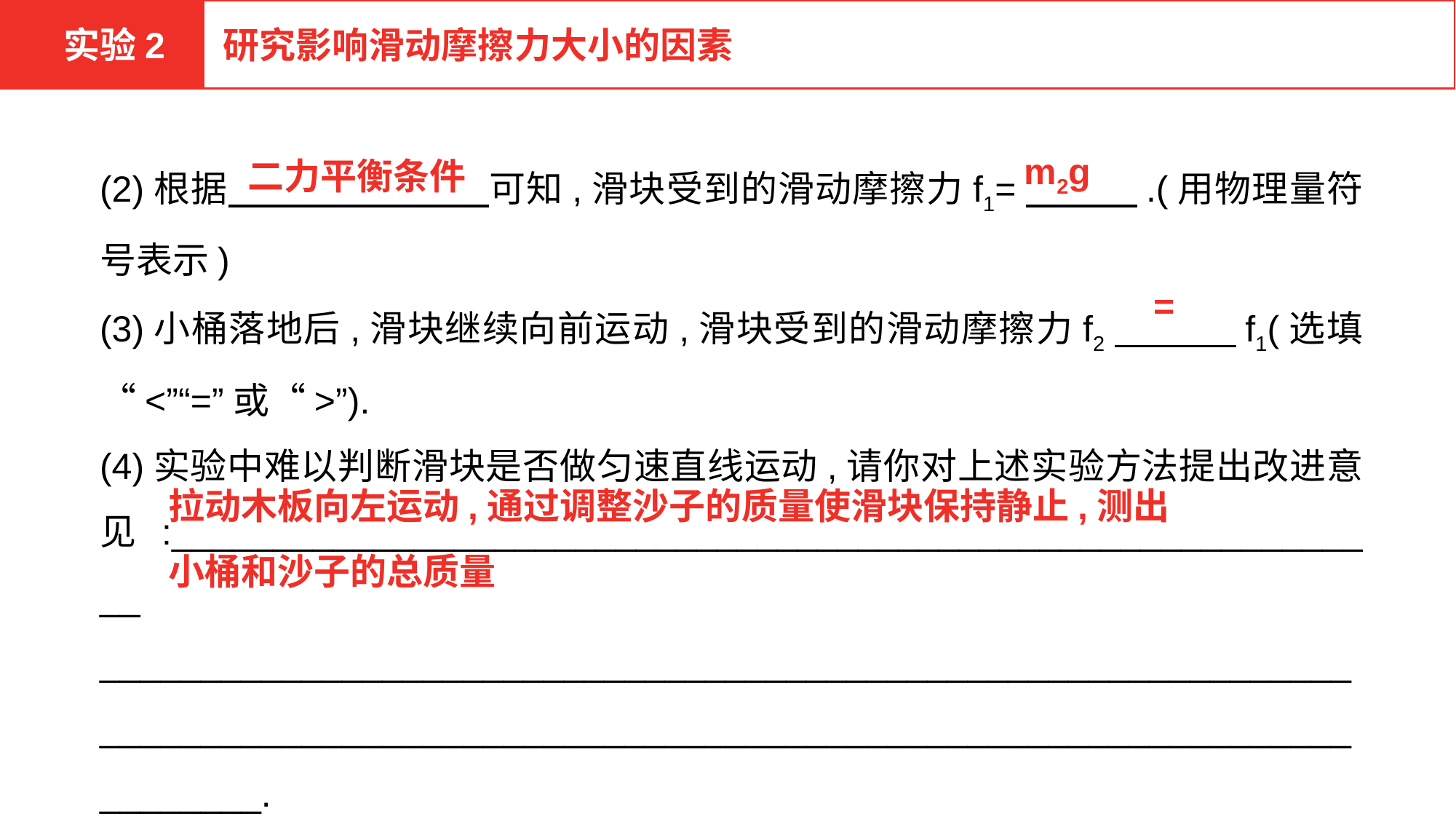

实验2
研究影响滑动摩擦力大小的因素
(2)根据　　　　　　　可知,滑块受到的滑动摩擦力f1=　　　.(用物理量符号表示)
(3)小桶落地后,滑块继续向前运动,滑块受到的滑动摩擦力f2　　　 f1(选填“<”“=”或“>”).
(4)实验中难以判断滑块是否做匀速直线运动,请你对上述实验方法提出改进意见:_____________________________________________________________
____________________________________________________________________________________________________________________________________.
m2g
二力平衡条件
=
拉动木板向左运动,通过调整沙子的质量使滑块保持静止,测出小桶和沙子的总质量